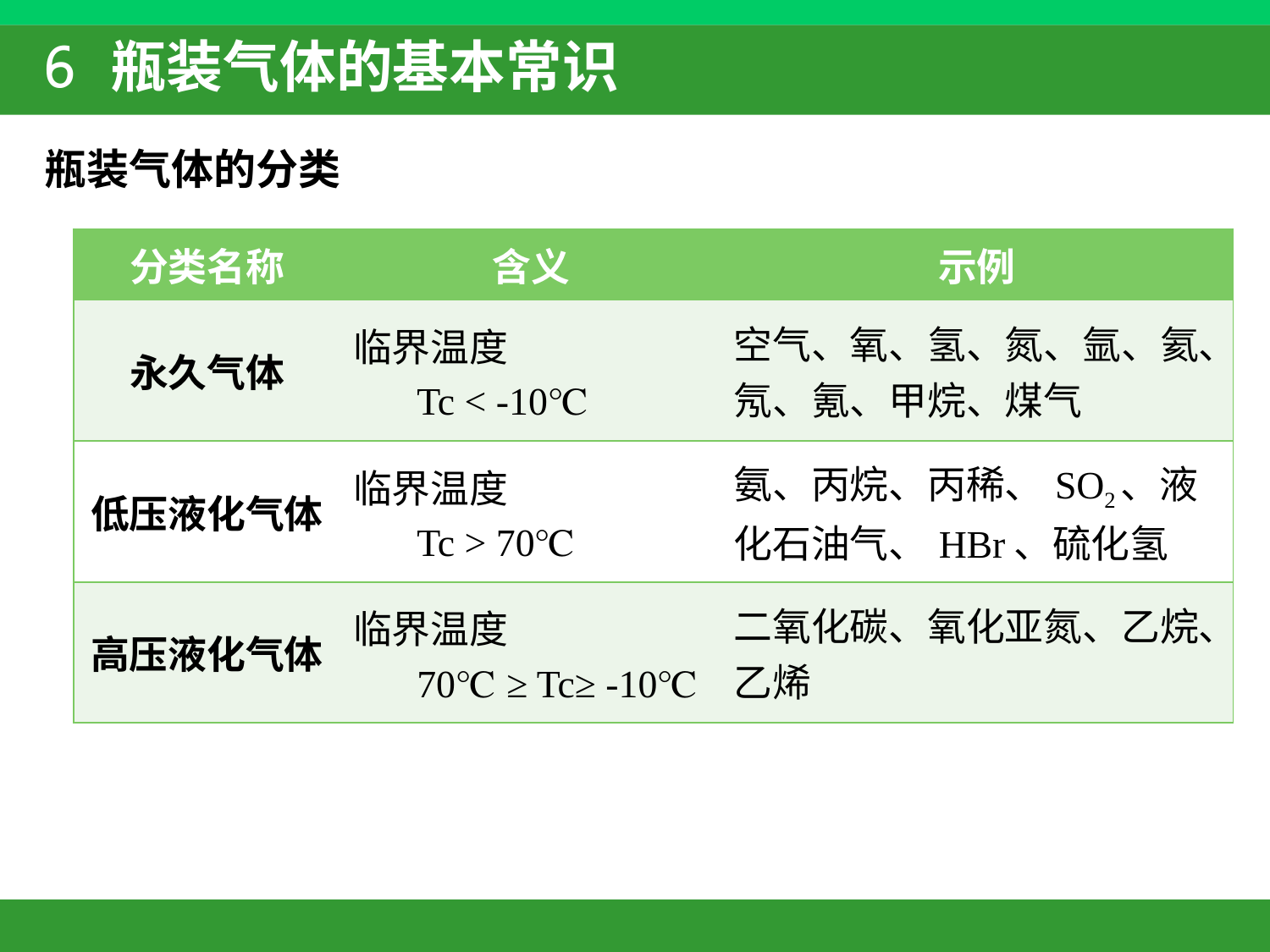

# 6 瓶装气体的基本常识
瓶装气体的分类
| 分类名称 | 含义 | 示例 |
| --- | --- | --- |
| 永久气体 | 临界温度 Tc < -10℃ | 空气、氧、氢、氮、氩、氦、氖、氪、甲烷、煤气 |
| 低压液化气体 | 临界温度 Tc > 70℃ | 氨、丙烷、丙稀、SO2、液化石油气、HBr、硫化氢 |
| 高压液化气体 | 临界温度 70℃ ≥ Tc≥ -10℃ | 二氧化碳、氧化亚氮、乙烷、乙烯 |